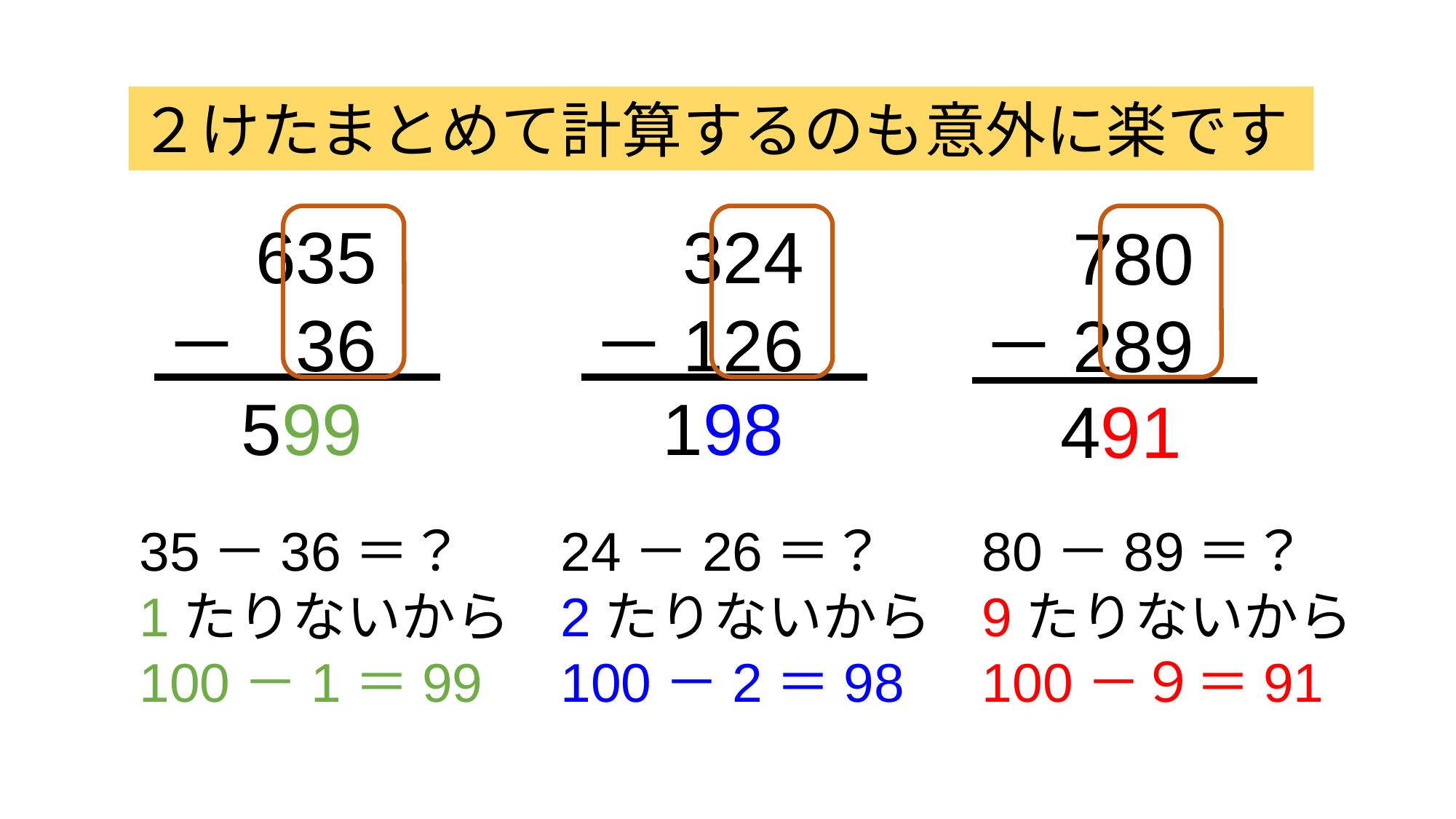

２けたまとめて計算するのも意外に楽です

　635
－036
599
　324
－126
198
　780
－289
491
35－36＝？
1たりないから
100－1＝99
24－26＝？
2たりないから
100－2＝98
80－89＝？
9たりないから
100－９＝91